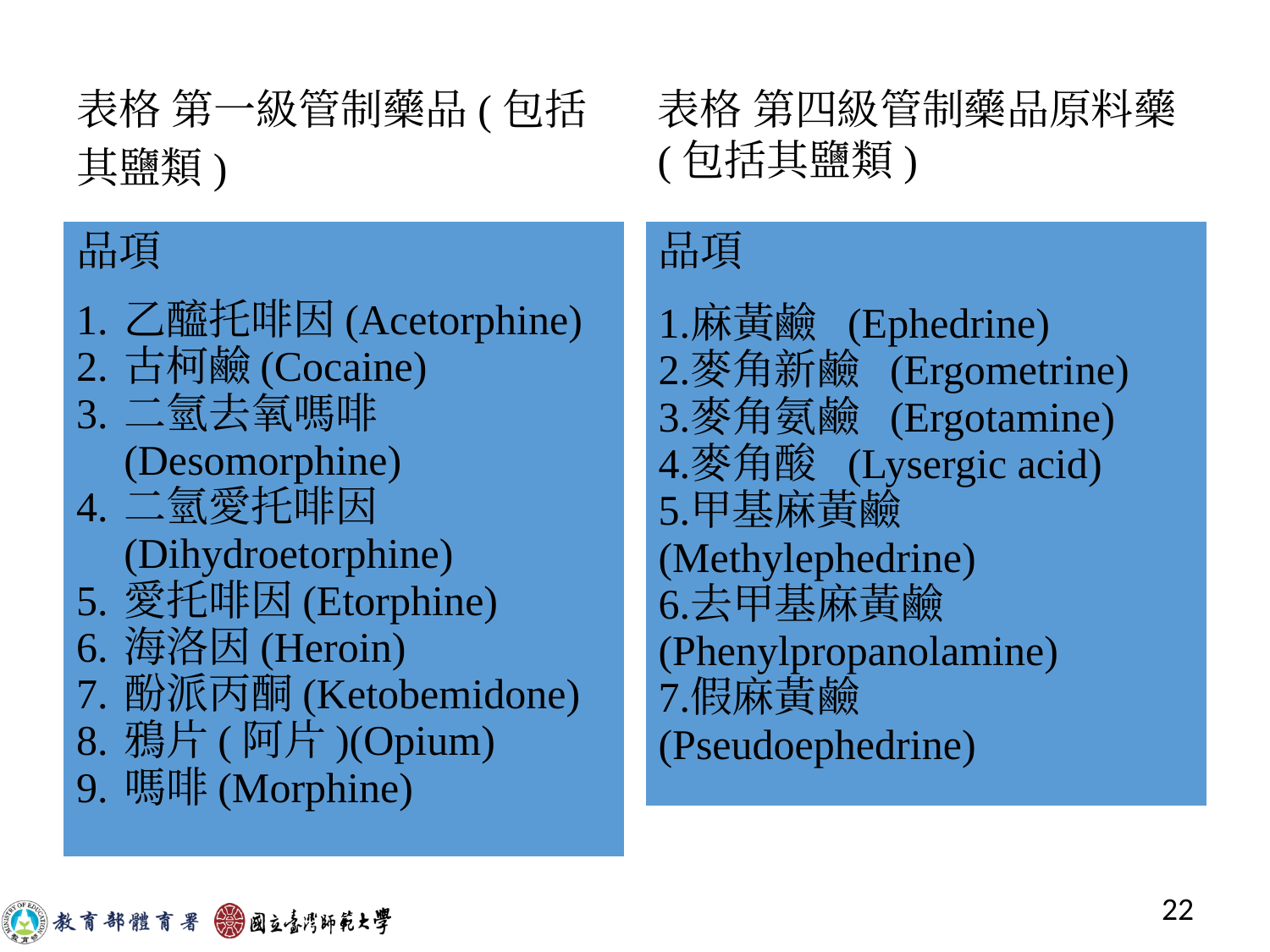

表格 第一級管制藥品(包括其鹽類)
表格 第四級管制藥品原料藥(包括其鹽類)
| 品項 |
| --- |
| 乙醯托啡因(Acetorphine) 古柯鹼(Cocaine) 二氫去氧嗎啡(Desomorphine) 二氫愛托啡因(Dihydroetorphine) 愛托啡因(Etorphine) 海洛因(Heroin) 酚派丙酮(Ketobemidone) 鴉片(阿片)(Opium) 嗎啡(Morphine) |
| 品項 |
| --- |
| 麻黃鹼 (Ephedrine) 麥角新鹼 (Ergometrine) 麥角氨鹼 (Ergotamine) 麥角酸 (Lysergic acid) 甲基麻黃鹼 (Methylephedrine) 去甲基麻黃鹼 (Phenylpropanolamine) 假麻黃鹼 (Pseudoephedrine) |
22